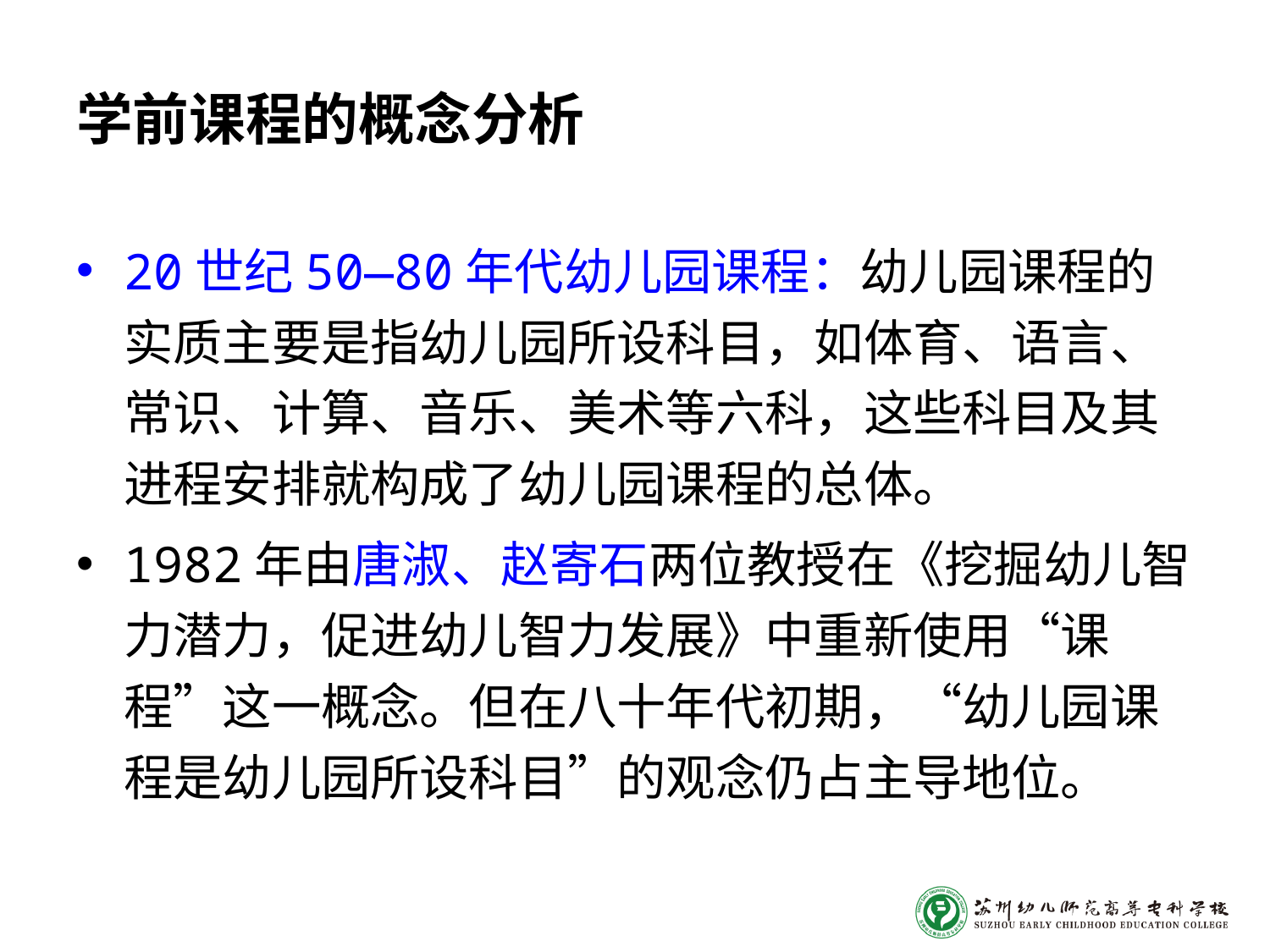

学前课程的概念分析
20世纪50—80年代幼儿园课程：幼儿园课程的实质主要是指幼儿园所设科目，如体育、语言、常识、计算、音乐、美术等六科，这些科目及其进程安排就构成了幼儿园课程的总体。
1982年由唐淑、赵寄石两位教授在《挖掘幼儿智力潜力，促进幼儿智力发展》中重新使用“课程”这一概念。但在八十年代初期，“幼儿园课程是幼儿园所设科目”的观念仍占主导地位。